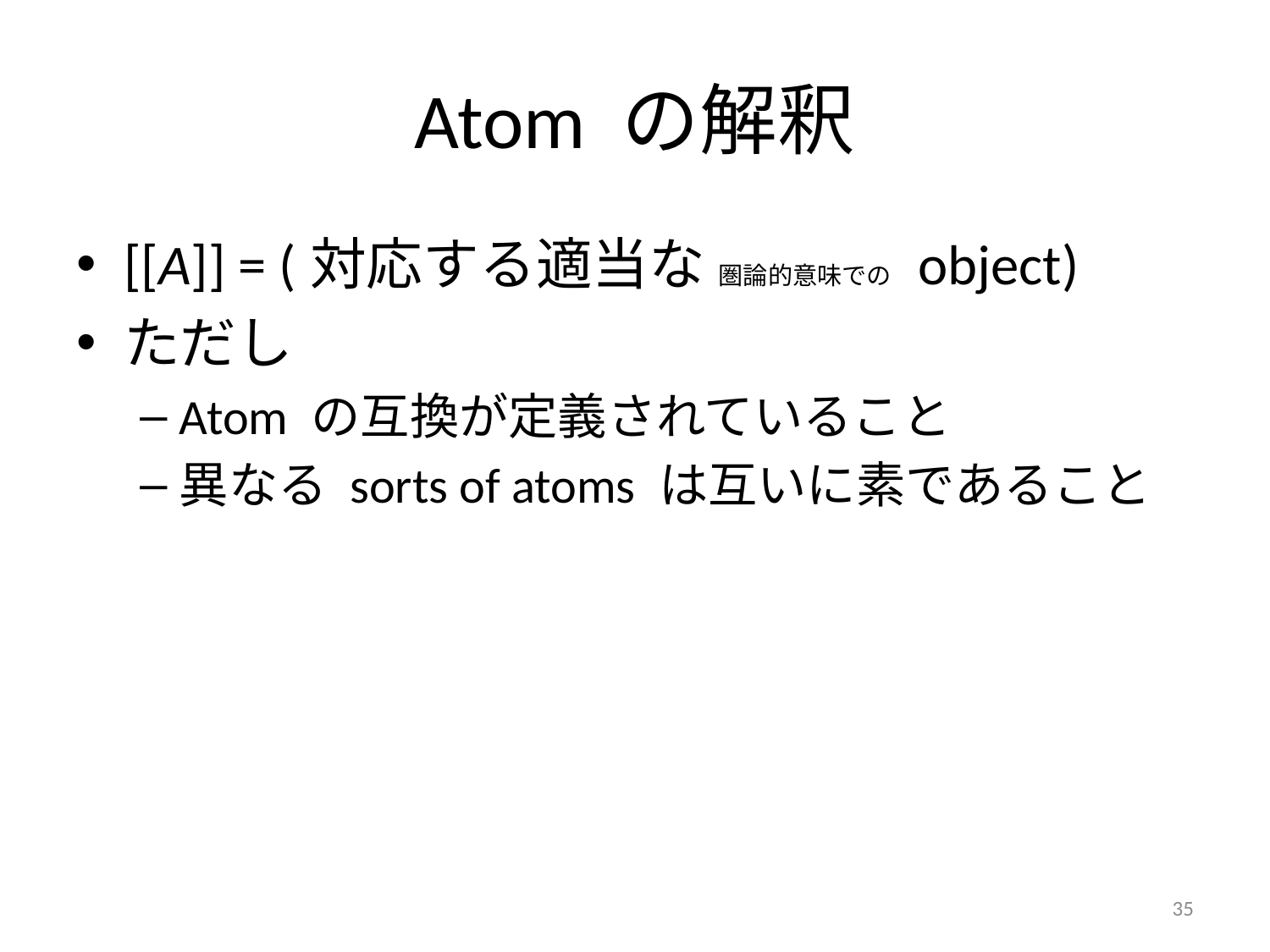

# Atom の解釈
[[A]] = (対応する適当な 圏論的意味での object)
ただし
Atom の互換が定義されていること
異なる sorts of atoms は互いに素であること
35